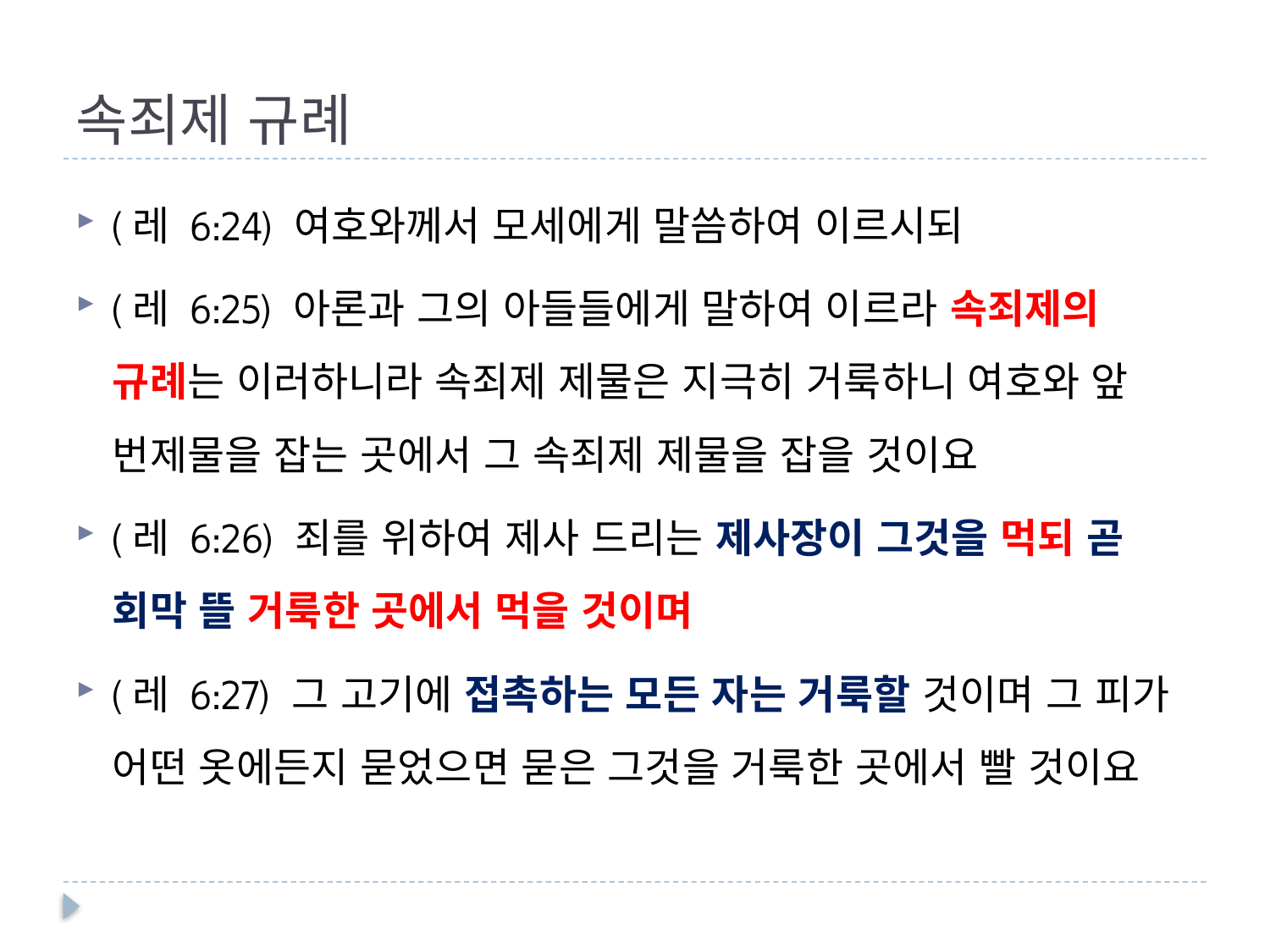

# 속죄제 규례
(레 6:24) 여호와께서 모세에게 말씀하여 이르시되
(레 6:25) 아론과 그의 아들들에게 말하여 이르라 속죄제의 규례는 이러하니라 속죄제 제물은 지극히 거룩하니 여호와 앞 번제물을 잡는 곳에서 그 속죄제 제물을 잡을 것이요
(레 6:26) 죄를 위하여 제사 드리는 제사장이 그것을 먹되 곧 회막 뜰 거룩한 곳에서 먹을 것이며
(레 6:27) 그 고기에 접촉하는 모든 자는 거룩할 것이며 그 피가 어떤 옷에든지 묻었으면 묻은 그것을 거룩한 곳에서 빨 것이요